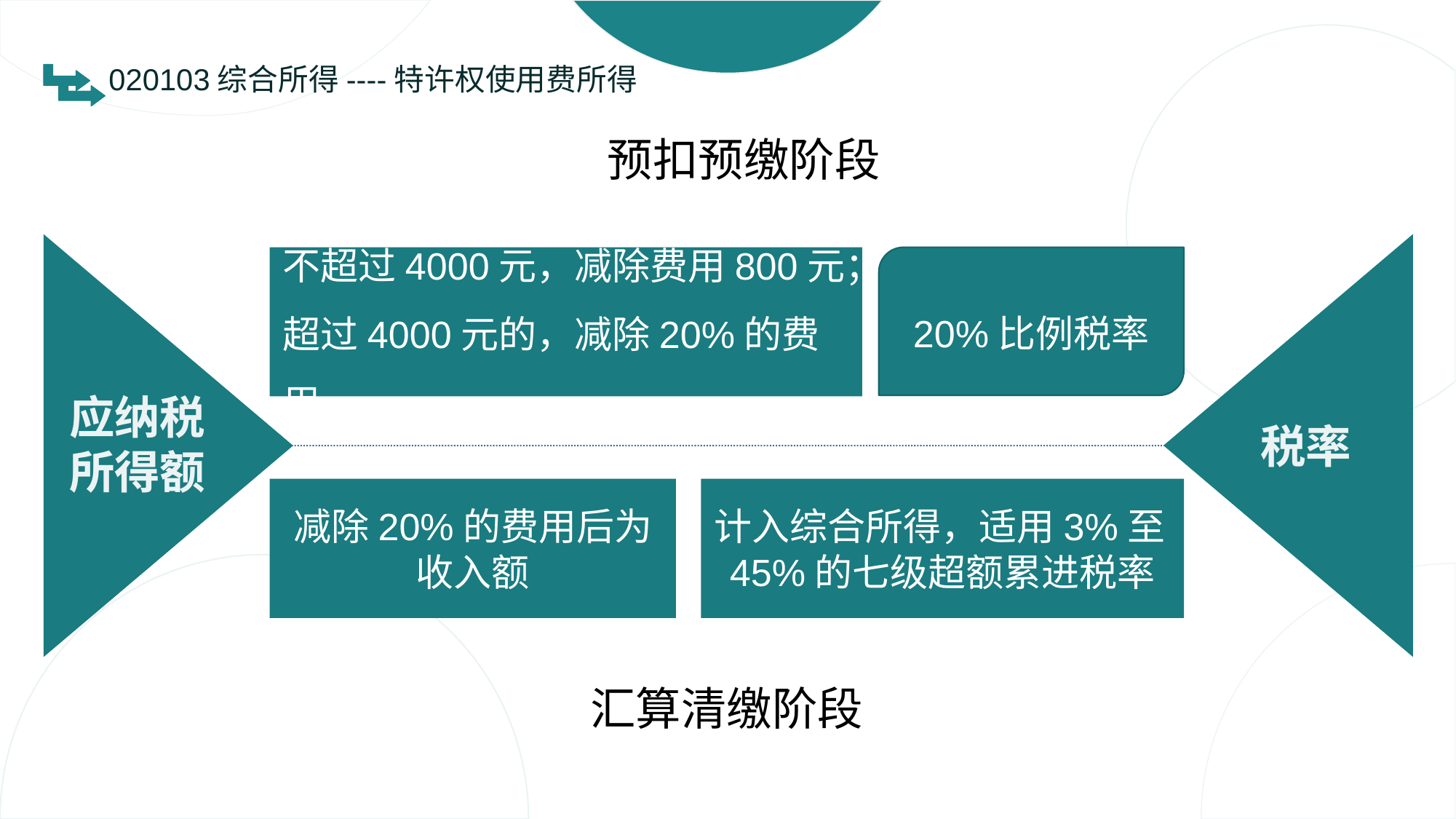

020103综合所得----特许权使用费所得

预扣预缴阶段

不超过4000元，减除费用800元；
超过4000元的，减除20%的费用
20%比例税率
应纳税所得额
税率

减除20%的费用后为收入额
计入综合所得，适用3%至45%的七级超额累进税率
汇算清缴阶段